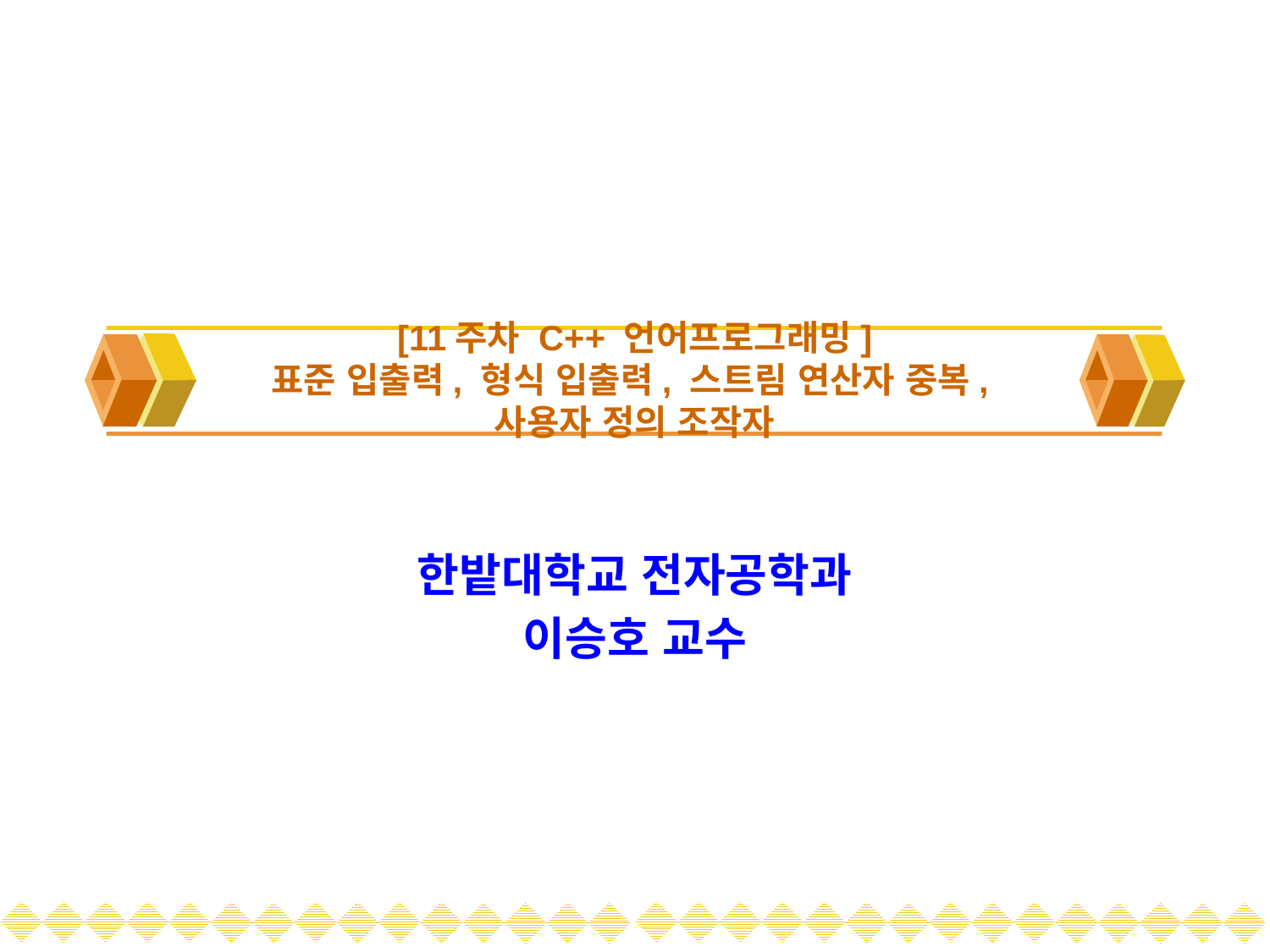

# [11주차 C++ 언어프로그래밍] 표준 입출력, 형식 입출력, 스트림 연산자 중복, 사용자 정의 조작자
한밭대학교 전자공학과
이승호 교수